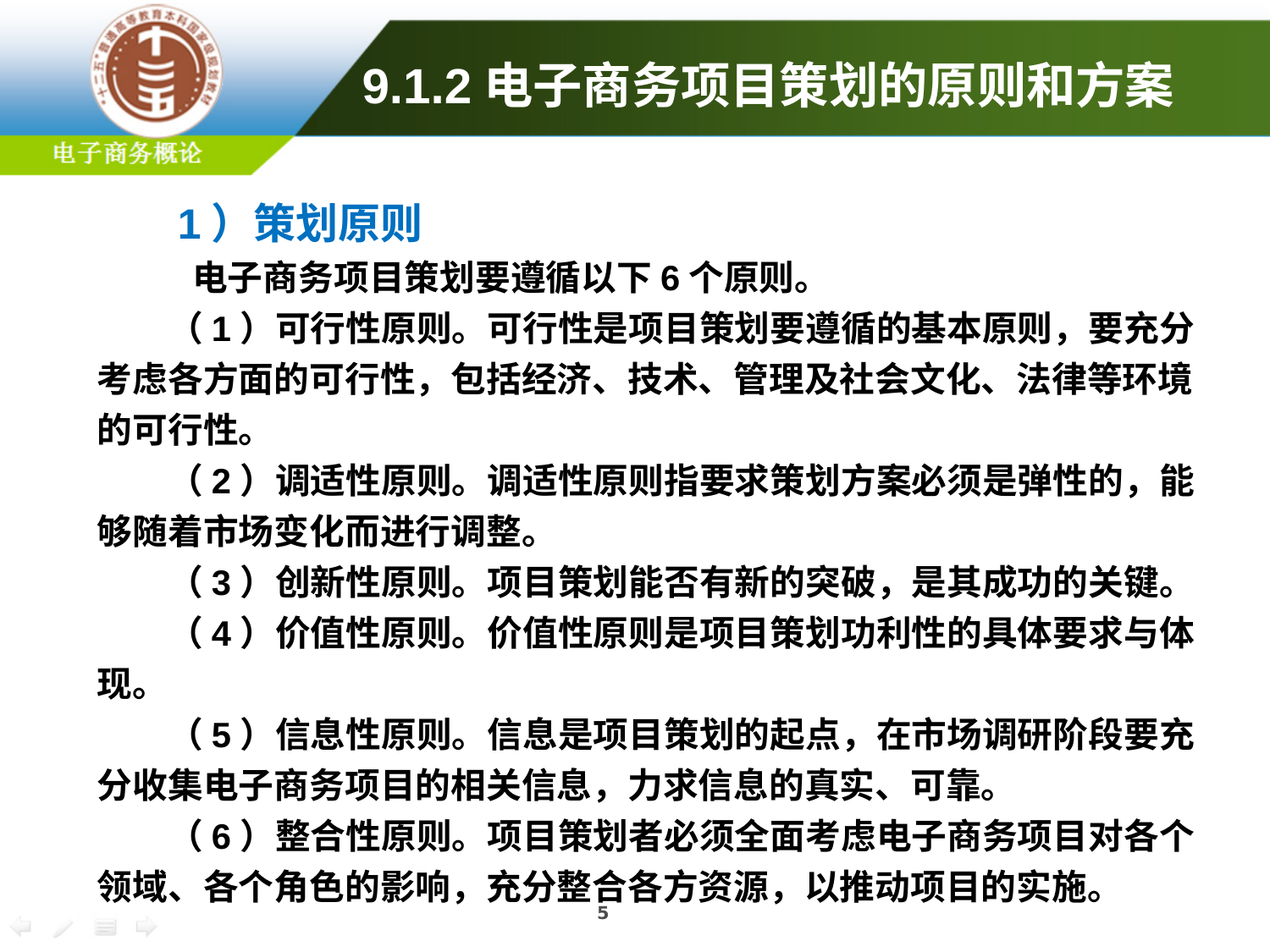

9.1.2电子商务项目策划的原则和方案
 1）策划原则
  电子商务项目策划要遵循以下6个原则。
（1）可行性原则。可行性是项目策划要遵循的基本原则，要充分考虑各方面的可行性，包括经济、技术、管理及社会文化、法律等环境的可行性。
（2）调适性原则。调适性原则指要求策划方案必须是弹性的，能够随着市场变化而进行调整。
（3）创新性原则。项目策划能否有新的突破，是其成功的关键。
（4）价值性原则。价值性原则是项目策划功利性的具体要求与体现。
（5）信息性原则。信息是项目策划的起点，在市场调研阶段要充分收集电子商务项目的相关信息，力求信息的真实、可靠。
（6）整合性原则。项目策划者必须全面考虑电子商务项目对各个领域、各个角色的影响，充分整合各方资源，以推动项目的实施。

5